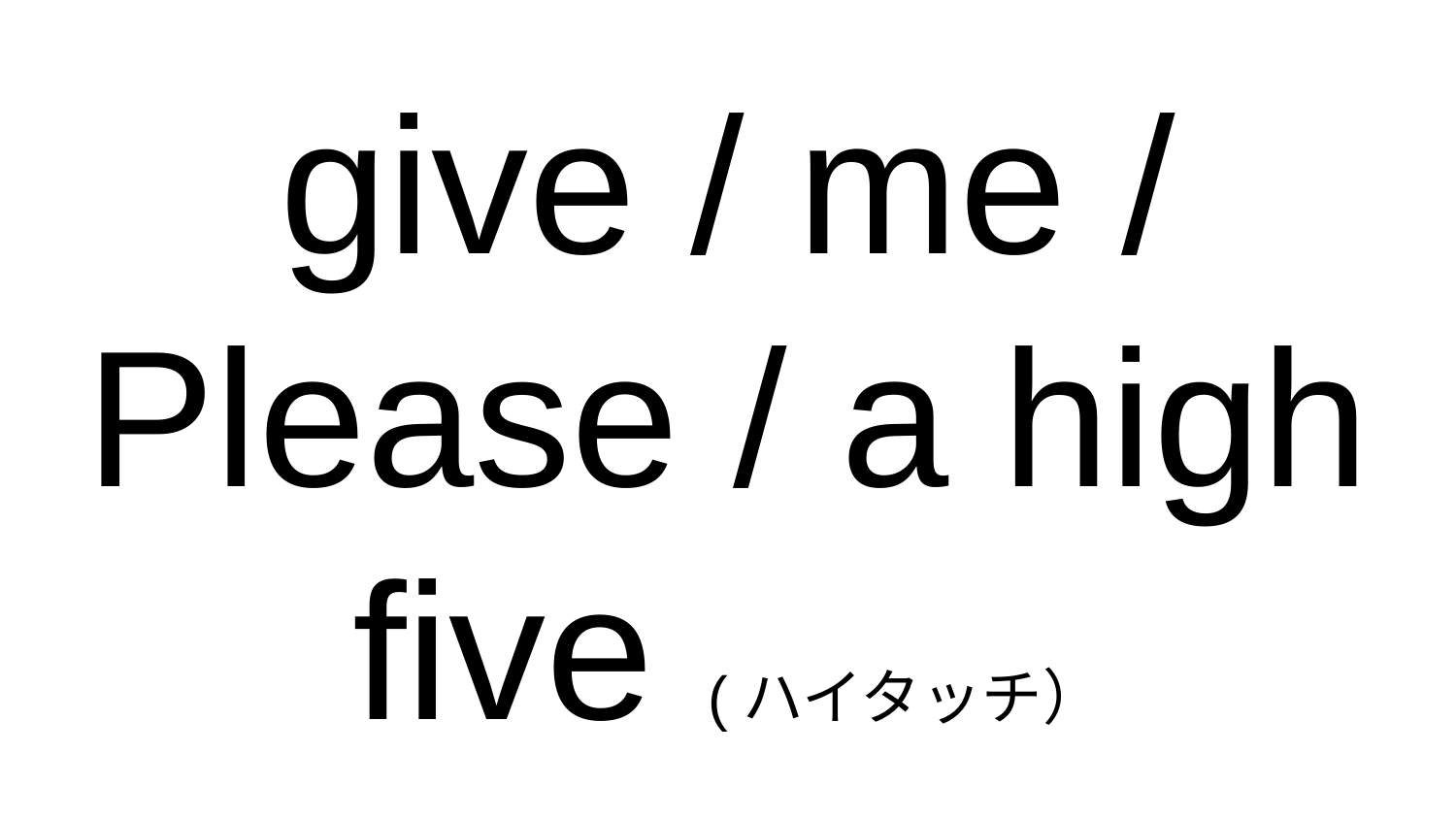

# give / me / Please / a high five (ハイタッチ）